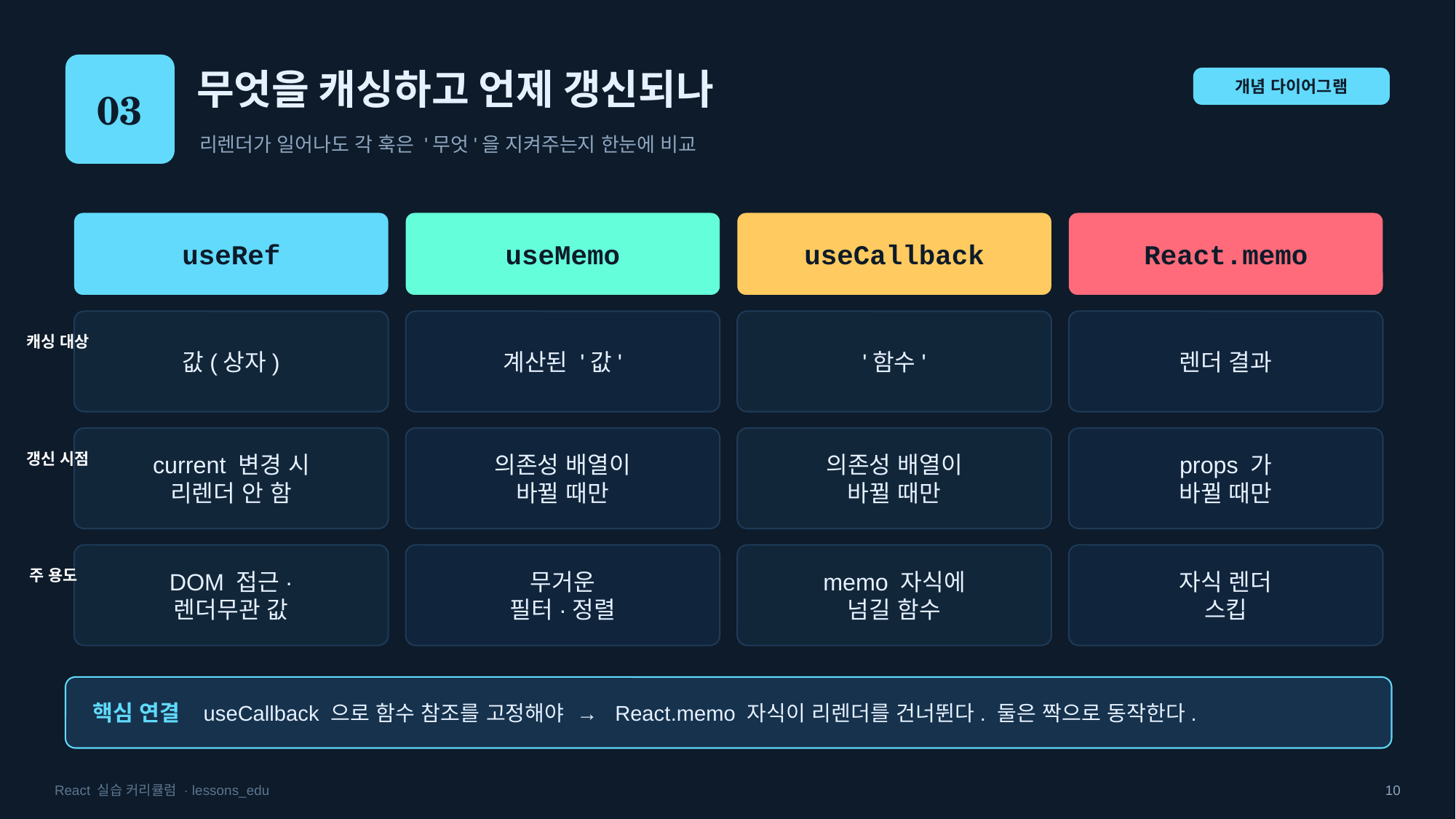

03
무엇을 캐싱하고 언제 갱신되나
개념 다이어그램
리렌더가 일어나도 각 훅은 '무엇'을 지켜주는지 한눈에 비교

useRef

useMemo

useCallback

React.memo

값(상자)

계산된 '값'

'함수'

렌더 결과
캐싱 대상

current 변경 시
리렌더 안 함

의존성 배열이
바뀔 때만

의존성 배열이
바뀔 때만

props 가
바뀔 때만
갱신 시점

DOM 접근·
렌더무관 값

무거운
필터·정렬

memo 자식에
넘길 함수

자식 렌더
스킵
주 용도

핵심 연결   useCallback 으로 함수 참조를 고정해야  →  React.memo 자식이 리렌더를 건너뛴다. 둘은 짝으로 동작한다.
React 실습 커리큘럼 · lessons_edu
10